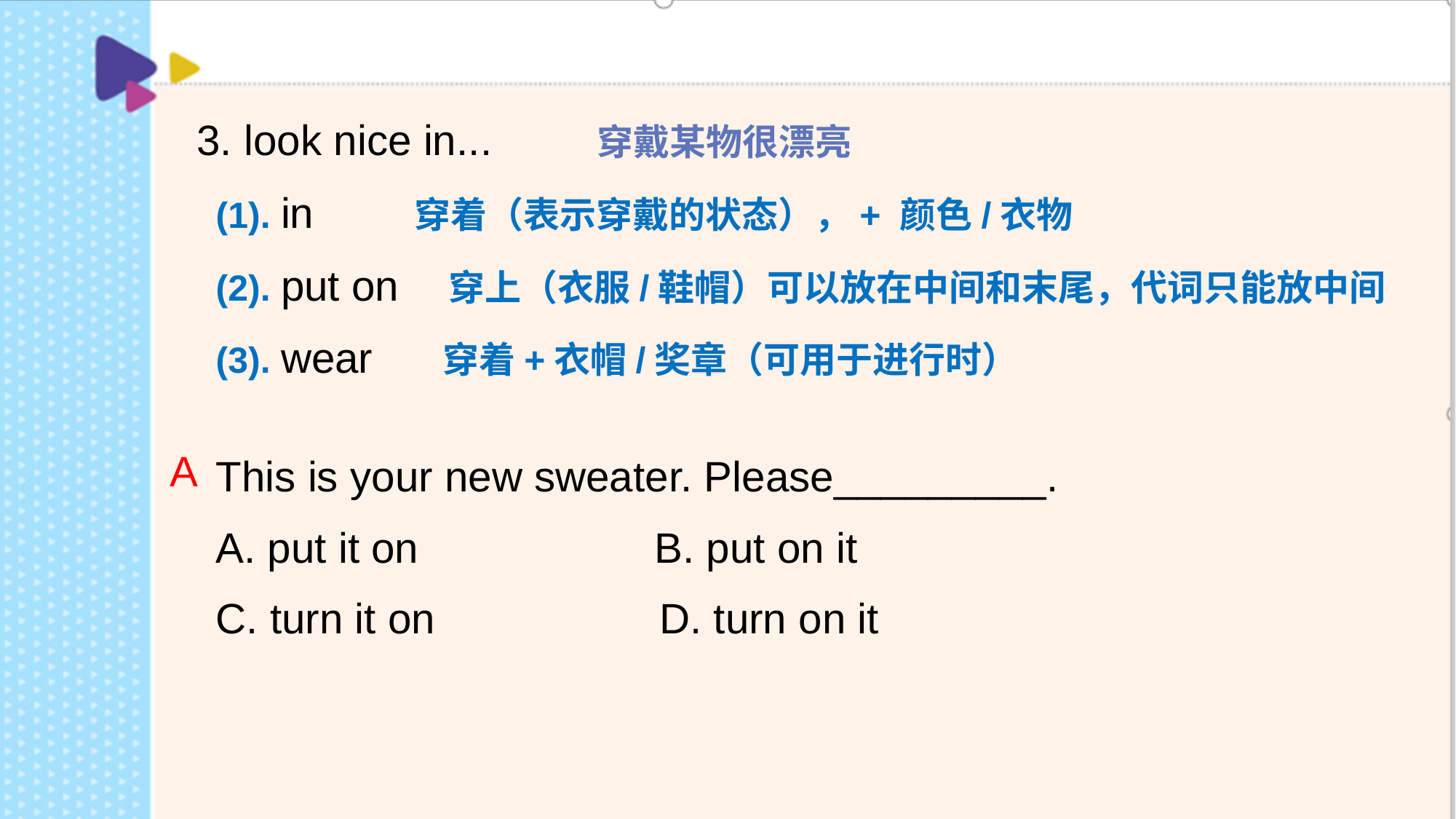

3. look nice in...        穿戴某物很漂亮
(1). in         穿着（表示穿戴的状态），+ 颜色/衣物
(2). put on    穿上（衣服/鞋帽）可以放在中间和末尾，代词只能放中间
(3). wear      穿着+衣帽/奖章（可用于进行时）
| This is your new sweater. Please\_\_\_\_\_\_\_\_\_. A. put it on B. put on it C. turn it on D. turn on it |
| --- |
A